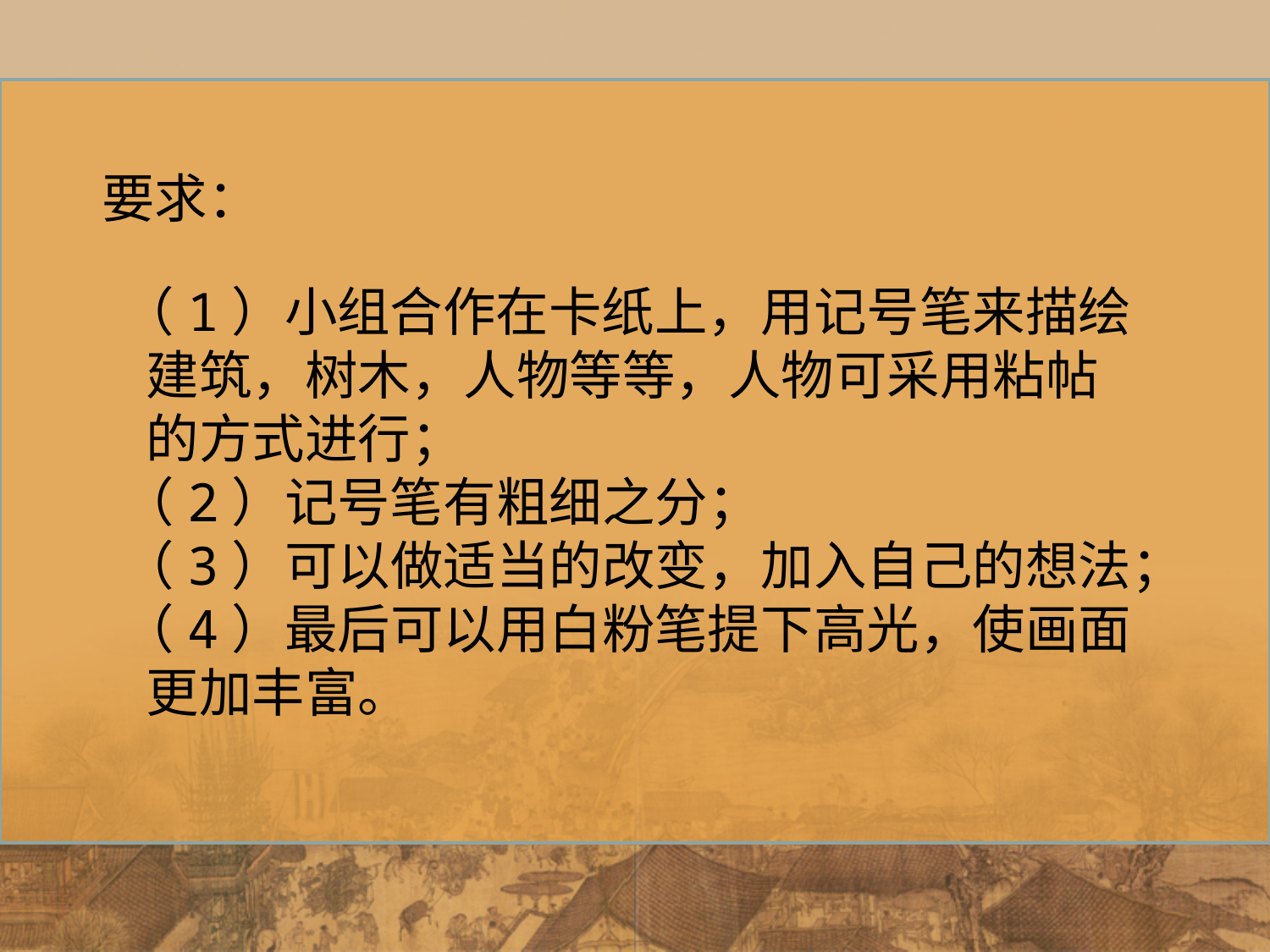

要求：
（1）小组合作在卡纸上，用记号笔来描绘
 建筑，树木，人物等等，人物可采用粘帖
 的方式进行；
（2）记号笔有粗细之分；
（3）可以做适当的改变，加入自己的想法；
（4）最后可以用白粉笔提下高光，使画面
 更加丰富。